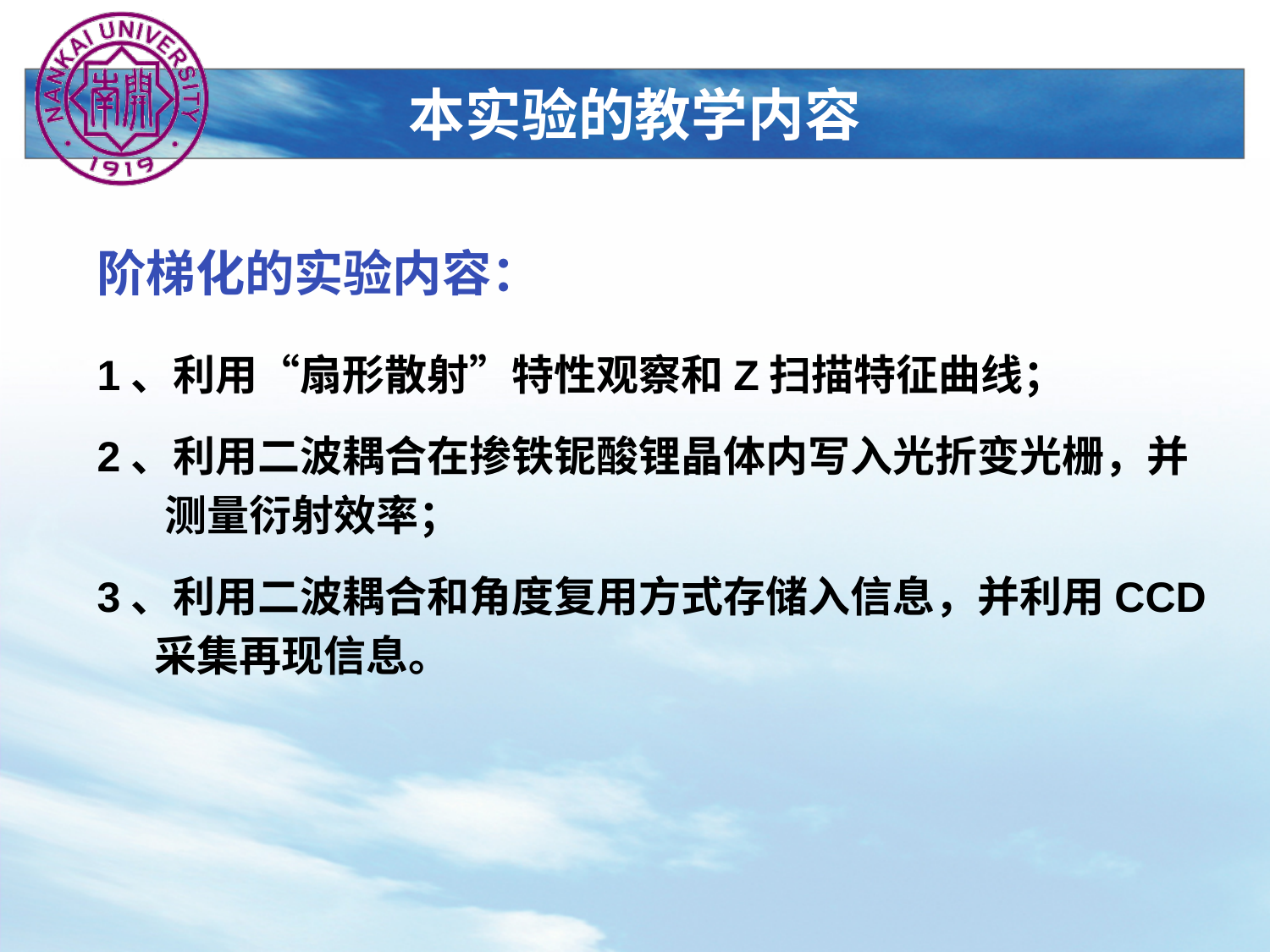

本实验的教学内容
阶梯化的实验内容：

1、利用“扇形散射”特性观察和Z扫描特征曲线；

2、利用二波耦合在掺铁铌酸锂晶体内写入光折变光栅，并
      测量衍射效率；

3、利用二波耦合和角度复用方式存储入信息，并利用CCD
     采集再现信息。